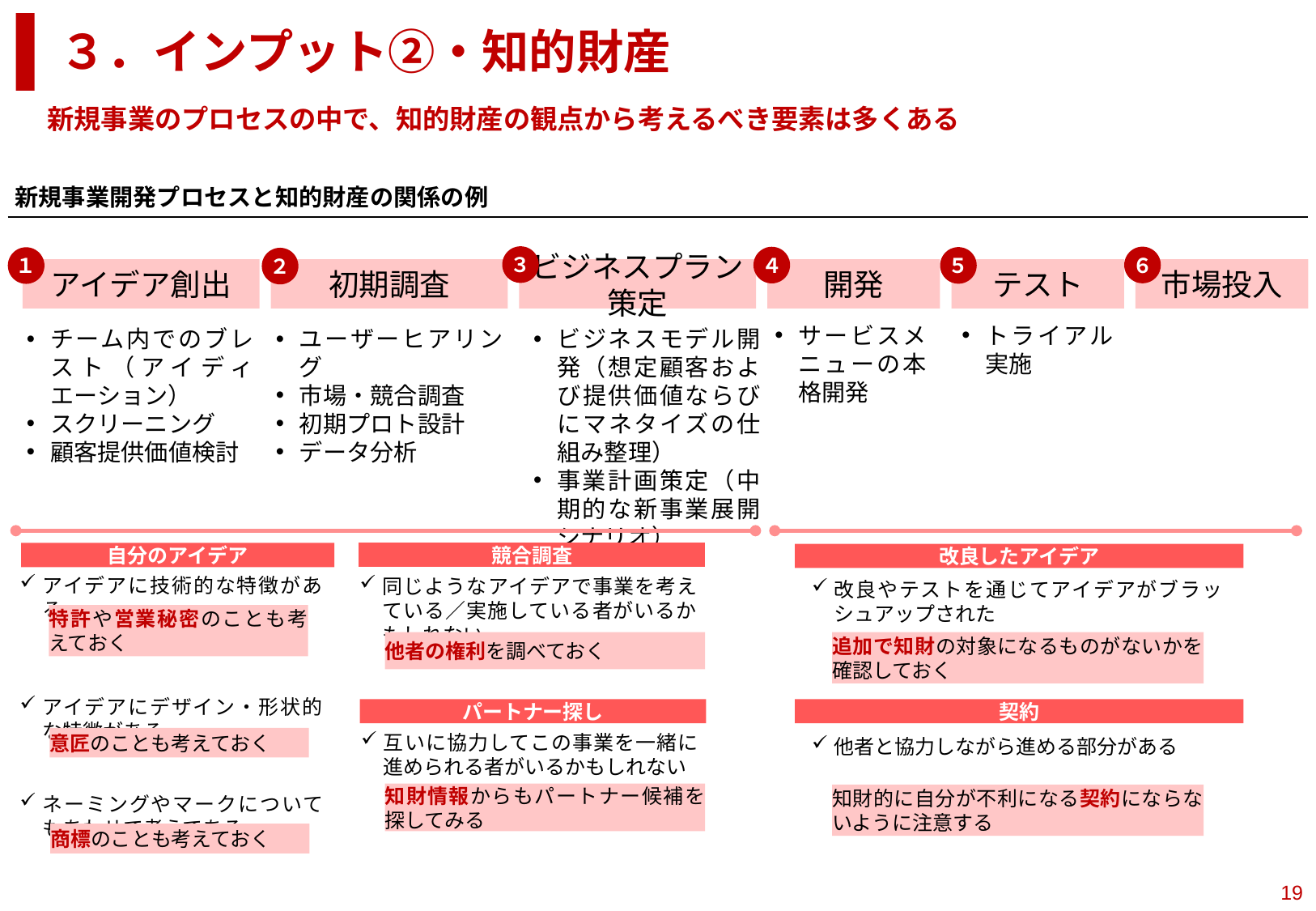

３．インプット②・知的財産
新規事業のプロセスの中で、知的財産の観点から考えるべき要素は多くある
新規事業開発プロセスと知的財産の関係の例
３
６
４
５
１
２
テスト
市場投入
開発
初期調査
ビジネスプラン策定
アイデア創出
サービスメニューの本格開発
トライアル実施
チーム内でのブレスト（アイディエーション）
スクリーニング
顧客提供価値検討
ユーザーヒアリング
市場・競合調査
初期プロト設計
データ分析
ビジネスモデル開発（想定顧客および提供価値ならびにマネタイズの仕組み整理）
事業計画策定（中期的な新事業展開シナリオ）
競合調査
自分のアイデア
改良したアイデア
アイデアに技術的な特徴がある

アイデアにデザイン・形状的な特徴がある

ネーミングやマークについてもあわせて考えてある
同じようなアイデアで事業を考えている／実施している者がいるかもしれない
改良やテストを通じてアイデアがブラッシュアップされた
特許や営業秘密のことも考えておく
他者の権利を調べておく
追加で知財の対象になるものがないかを確認しておく
パートナー探し
契約
互いに協力してこの事業を一緒に進められる者がいるかもしれない
意匠のことも考えておく
他者と協力しながら進める部分がある
知財情報からもパートナー候補を探してみる
知財的に自分が不利になる契約にならないように注意する
商標のことも考えておく
19